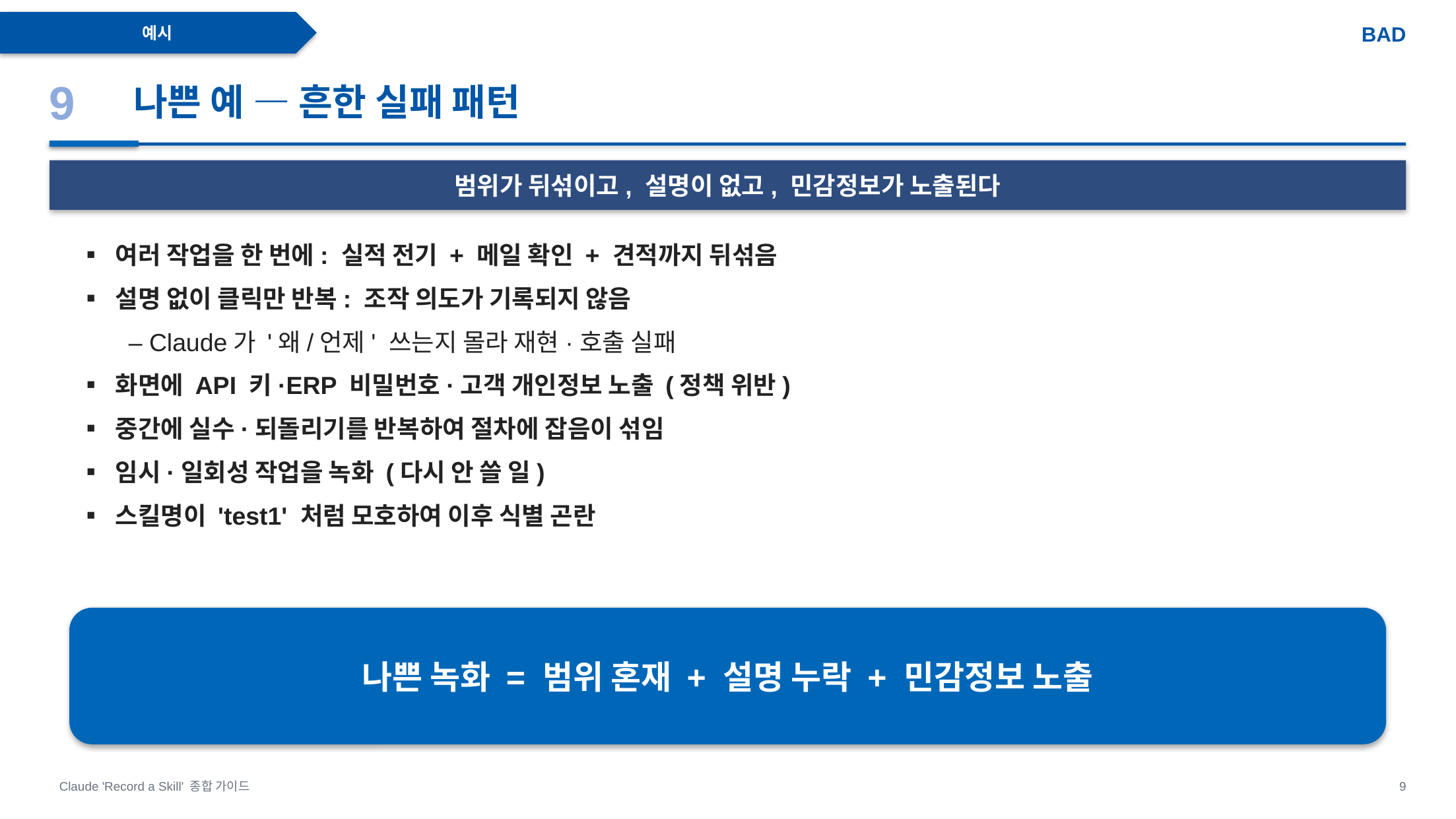

예시
BAD
9
나쁜 예 — 흔한 실패 패턴

범위가 뒤섞이고, 설명이 없고, 민감정보가 노출된다
▪ 여러 작업을 한 번에: 실적 전기 + 메일 확인 + 견적까지 뒤섞음
▪ 설명 없이 클릭만 반복: 조작 의도가 기록되지 않음
– Claude가 '왜/언제' 쓰는지 몰라 재현·호출 실패
▪ 화면에 API 키·ERP 비밀번호·고객 개인정보 노출 (정책 위반)
▪ 중간에 실수·되돌리기를 반복하여 절차에 잡음이 섞임
▪ 임시·일회성 작업을 녹화 (다시 안 쓸 일)
▪ 스킬명이 'test1' 처럼 모호하여 이후 식별 곤란
나쁜 녹화 = 범위 혼재 + 설명 누락 + 민감정보 노출
Claude 'Record a Skill' 종합 가이드
9